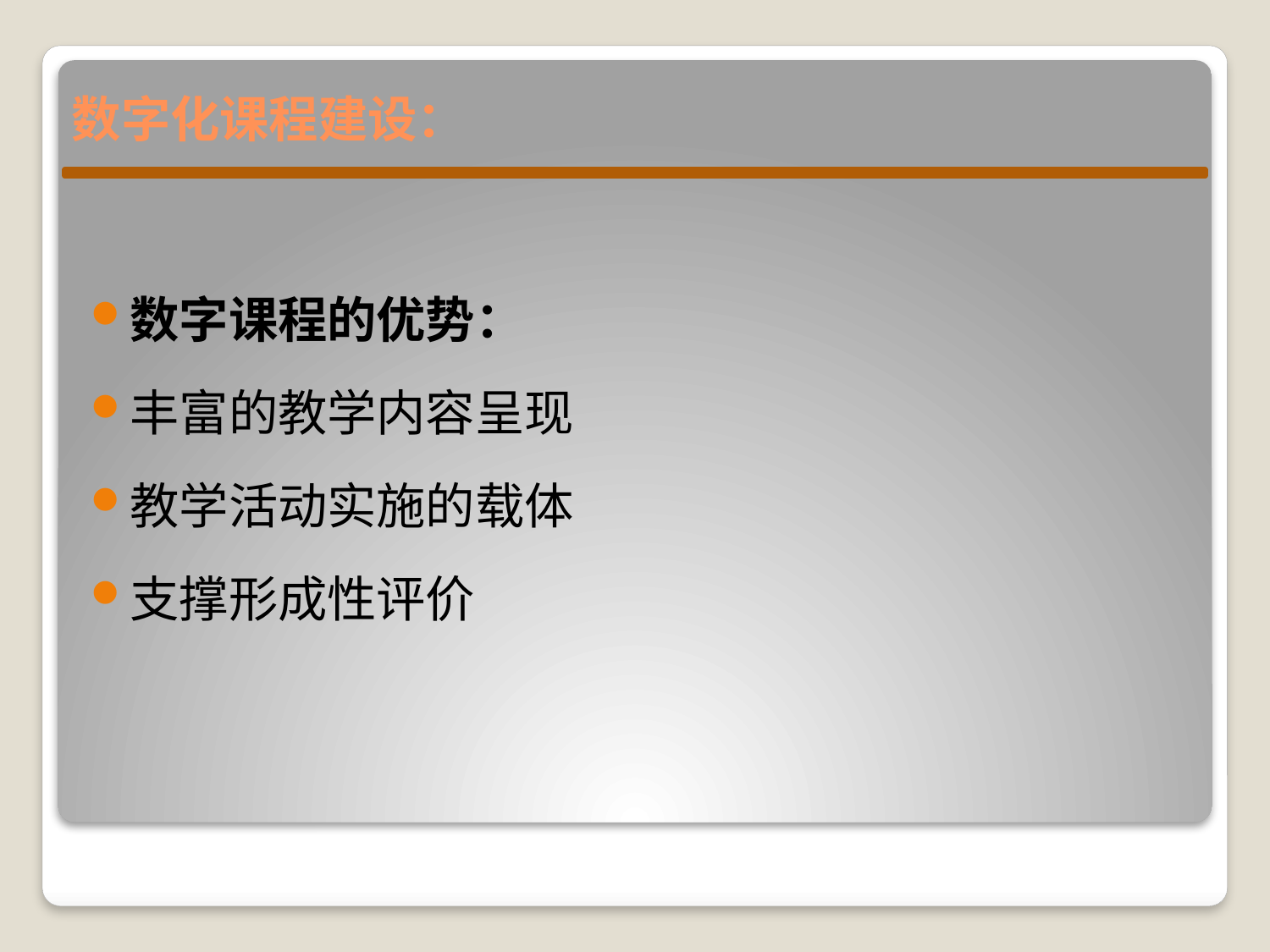

数字化课程建设：

数字课程的优势：
丰富的教学内容呈现
教学活动实施的载体
支撑形成性评价